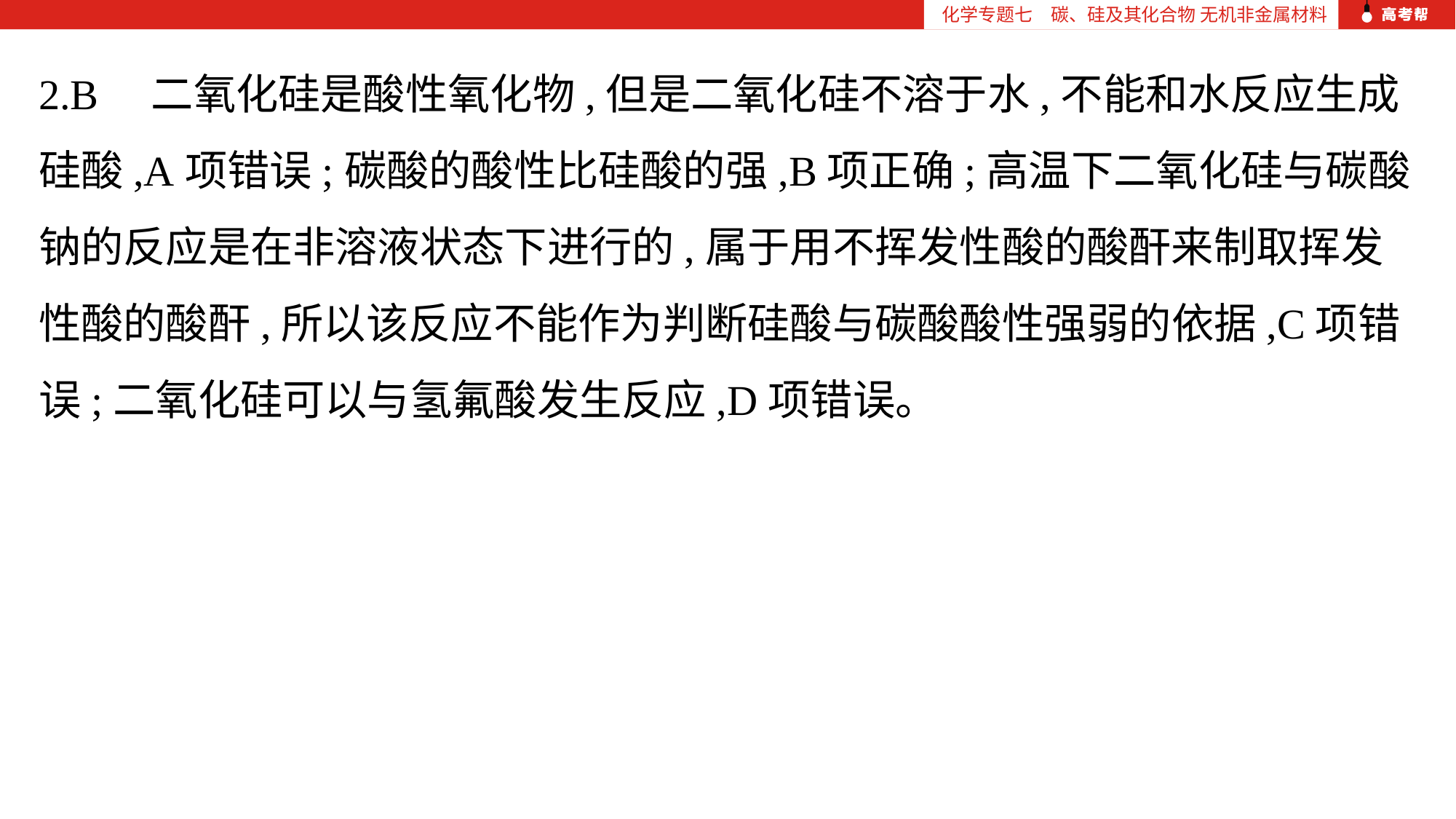

化学专题七　碳、硅及其化合物 无机非金属材料

2.B　二氧化硅是酸性氧化物,但是二氧化硅不溶于水,不能和水反应生成硅酸,A项错误;碳酸的酸性比硅酸的强,B项正确;高温下二氧化硅与碳酸钠的反应是在非溶液状态下进行的,属于用不挥发性酸的酸酐来制取挥发性酸的酸酐,所以该反应不能作为判断硅酸与碳酸酸性强弱的依据,C项错误;二氧化硅可以与氢氟酸发生反应,D项错误。